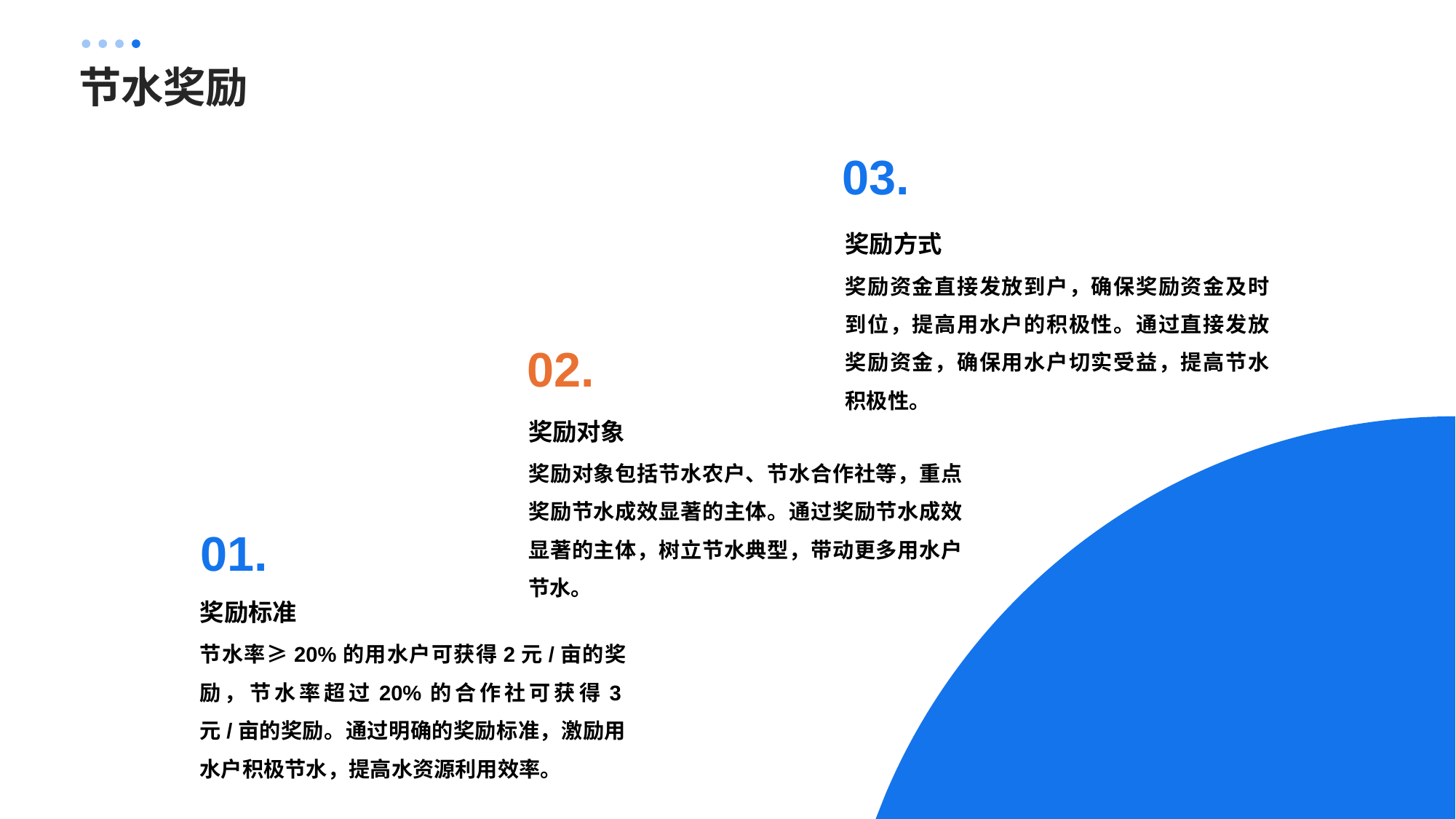

节水奖励
03.
奖励方式
奖励资金直接发放到户，确保奖励资金及时到位，提高用水户的积极性。通过直接发放奖励资金，确保用水户切实受益，提高节水积极性。
02.
奖励对象

奖励对象包括节水农户、节水合作社等，重点奖励节水成效显著的主体。通过奖励节水成效显著的主体，树立节水典型，带动更多用水户节水。
01.
奖励标准
节水率≥20%的用水户可获得2元/亩的奖励，节水率超过20%的合作社可获得3元/亩的奖励。通过明确的奖励标准，激励用水户积极节水，提高水资源利用效率。